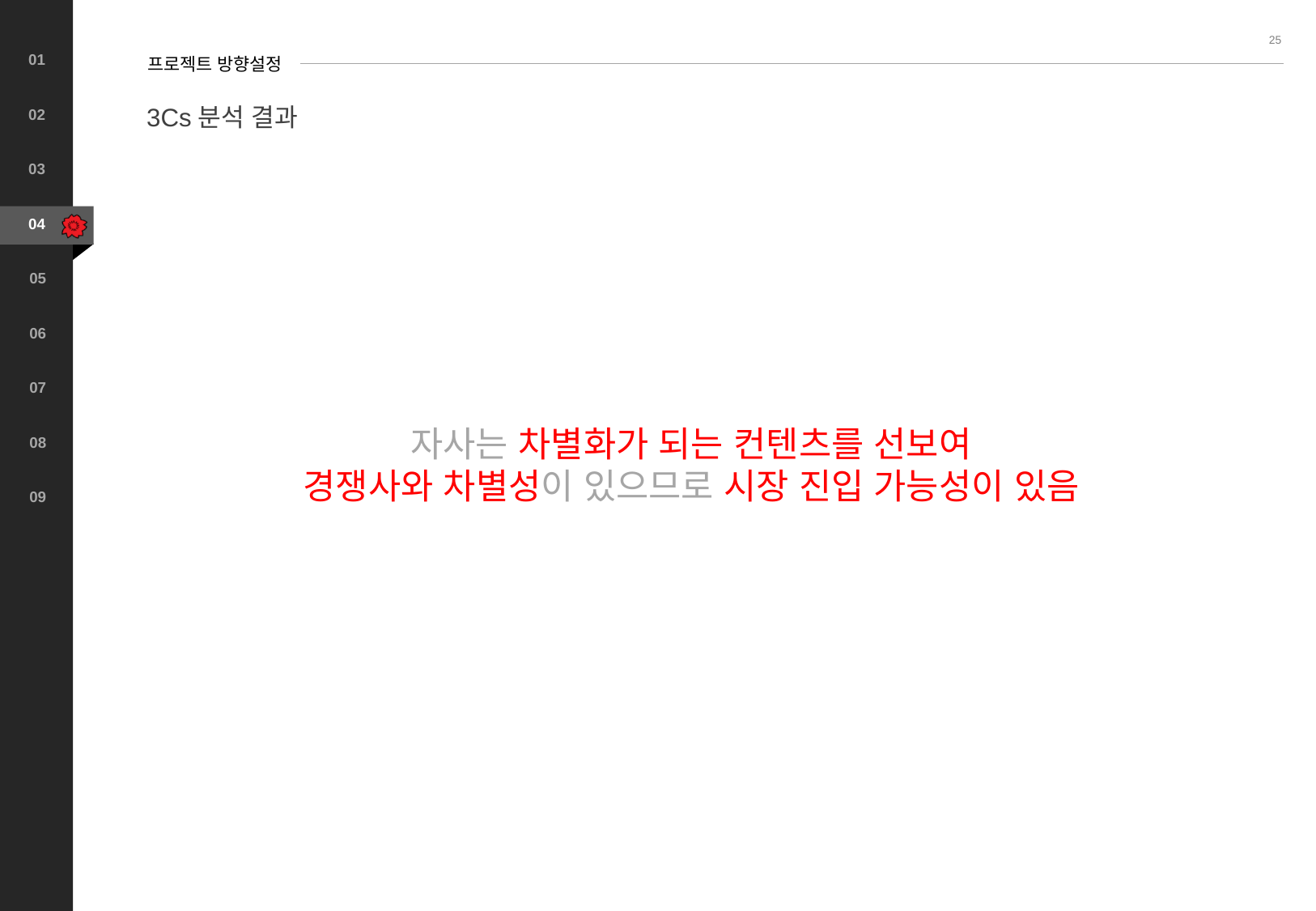

25
프로젝트 방향설정
3Cs분석 결과
자사는 차별화가 되는 컨텐츠를 선보여
경쟁사와 차별성이 있으므로 시장 진입 가능성이 있음